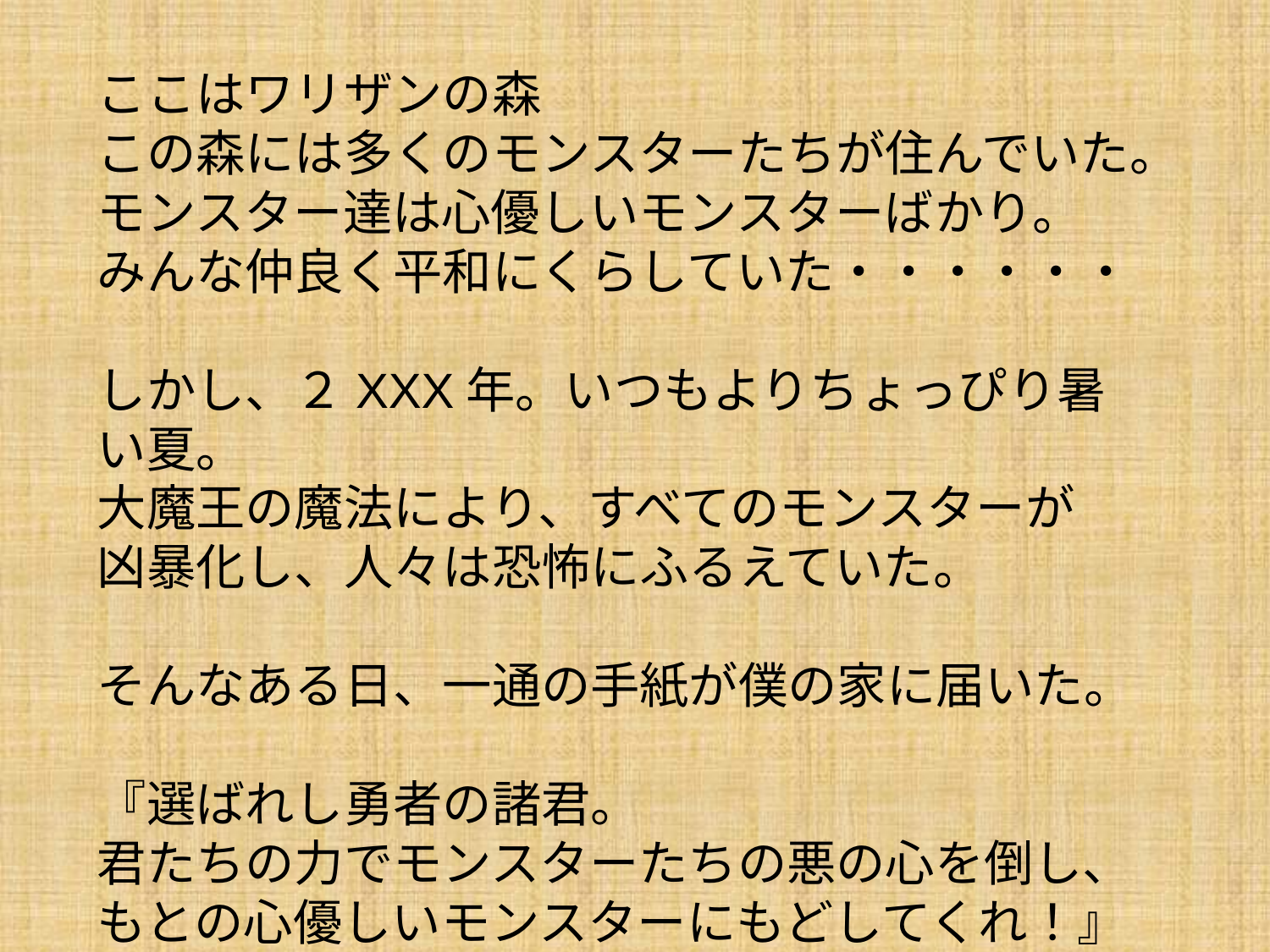

ここはワリザンの森
この森には多くのモンスターたちが住んでいた。
モンスター達は心優しいモンスターばかり。
みんな仲良く平和にくらしていた・・・・・・

しかし、２XXX年。いつもよりちょっぴり暑い夏。
大魔王の魔法により、すべてのモンスターが
凶暴化し、人々は恐怖にふるえていた。

そんなある日、一通の手紙が僕の家に届いた。

『選ばれし勇者の諸君。
君たちの力でモンスターたちの悪の心を倒し、
もとの心優しいモンスターにもどしてくれ！』